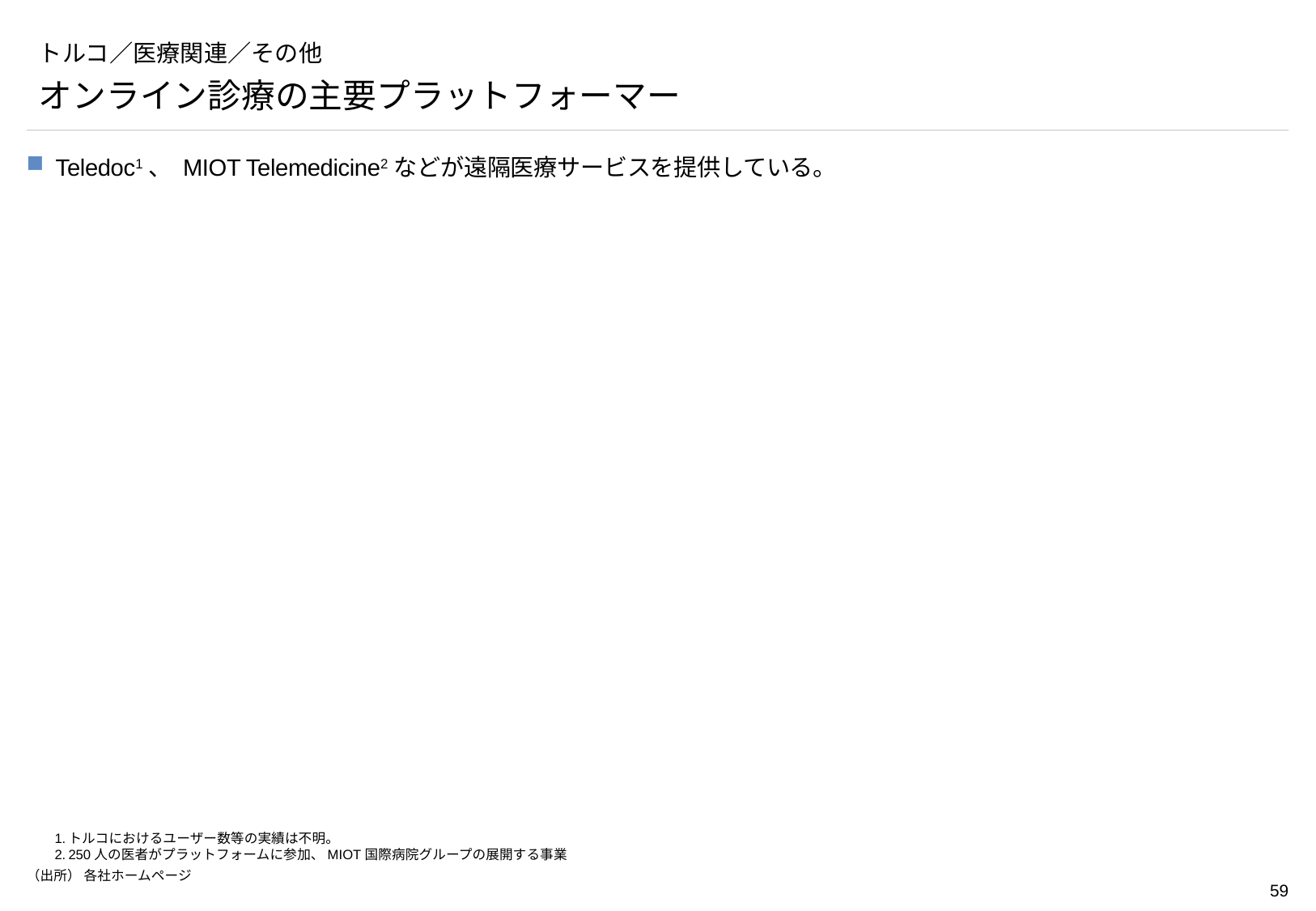

# トルコ／医療関連／その他
オンライン診療の主要プラットフォーマー
 Teledoc1、 MIOT Telemedicine2などが遠隔医療サービスを提供している。
1.	トルコにおけるユーザー数等の実績は不明。
2.	250人の医者がプラットフォームに参加、MIOT国際病院グループの展開する事業
（出所） 各社ホームページ